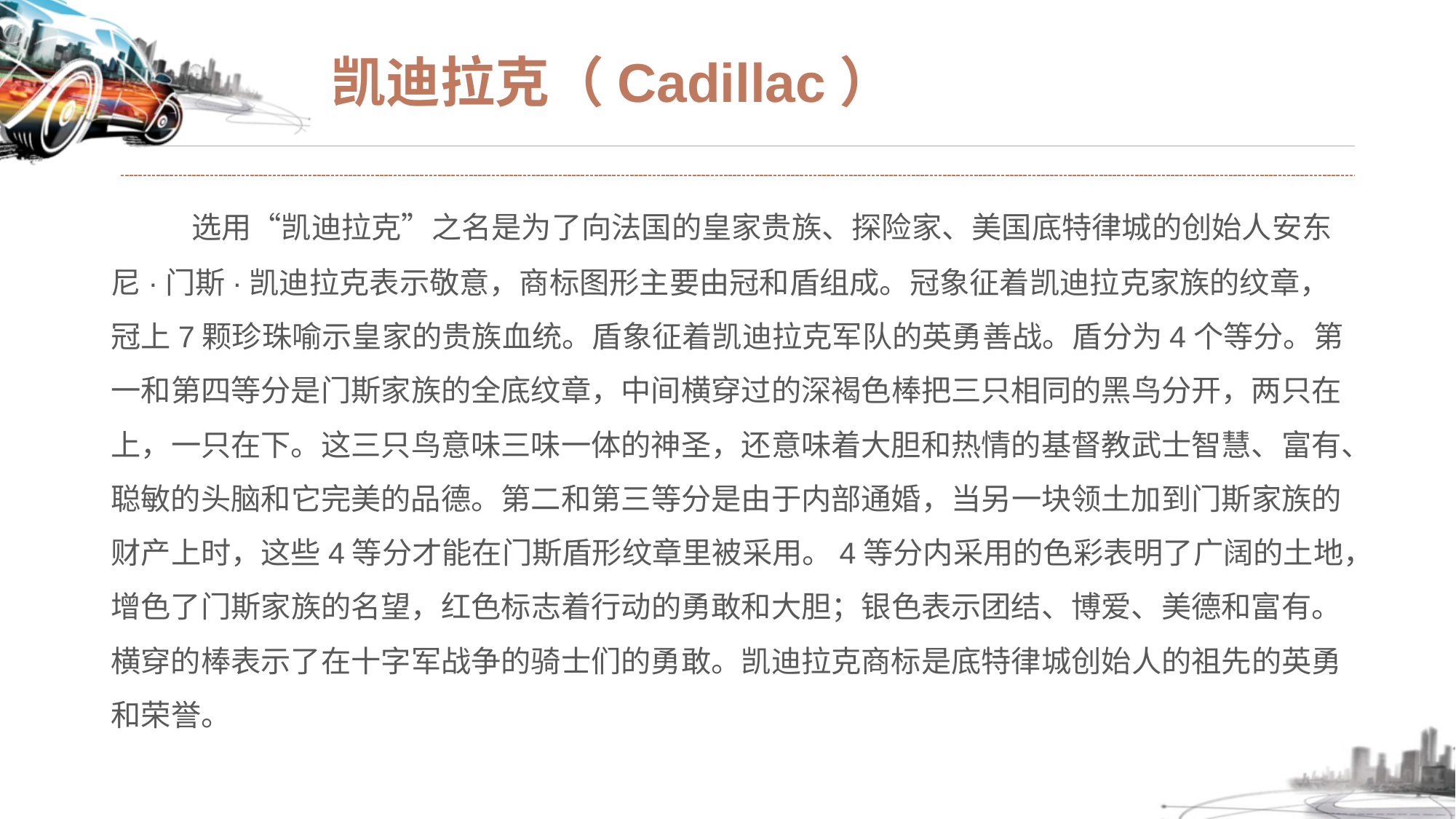

# 凯迪拉克（Cadillac）
         选用“凯迪拉克”之名是为了向法国的皇家贵族、探险家、美国底特律城的创始人安东尼·门斯·凯迪拉克表示敬意，商标图形主要由冠和盾组成。冠象征着凯迪拉克家族的纹章，冠上7颗珍珠喻示皇家的贵族血统。盾象征着凯迪拉克军队的英勇善战。盾分为4个等分。第一和第四等分是门斯家族的全底纹章，中间横穿过的深褐色棒把三只相同的黑鸟分开，两只在上，一只在下。这三只鸟意味三味一体的神圣，还意味着大胆和热情的基督教武士智慧、富有、聪敏的头脑和它完美的品德。第二和第三等分是由于内部通婚，当另一块领土加到门斯家族的财产上时，这些4等分才能在门斯盾形纹章里被采用。4等分内采用的色彩表明了广阔的土地，增色了门斯家族的名望，红色标志着行动的勇敢和大胆；银色表示团结、博爱、美德和富有。横穿的棒表示了在十字军战争的骑士们的勇敢。凯迪拉克商标是底特律城创始人的祖先的英勇和荣誉。